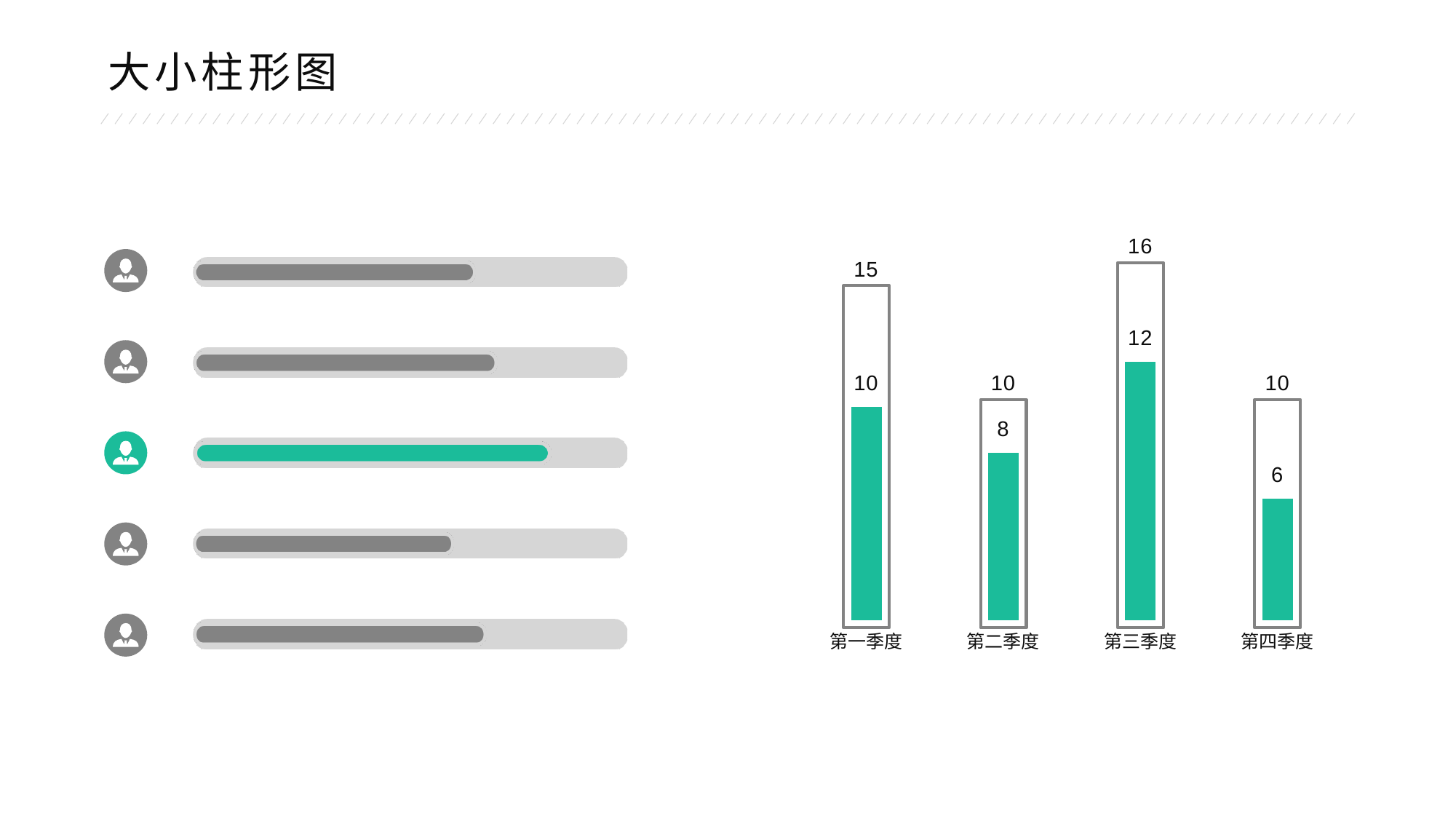

大小柱形图

### Chart

| Category | 列2 | 2018 |
|---|---|---|
| 项目五 | 200.0 | 135.0 |
| 项目四 | 200.0 | 120.0 |
| 项目三 | 200.0 | 165.0 |
| 项目二 | 200.0 | 140.0 |
| 项目一 | 200.0 | 130.0 |

### Chart

| Category | 2018 | 2019 |
|---|---|---|
| 第一季度 | 10.0 | 15.0 |
| 第二季度 | 8.0 | 10.0 |
| 第三季度 | 12.0 | 16.0 |
| 第四季度 | 6.0 | 10.0 |